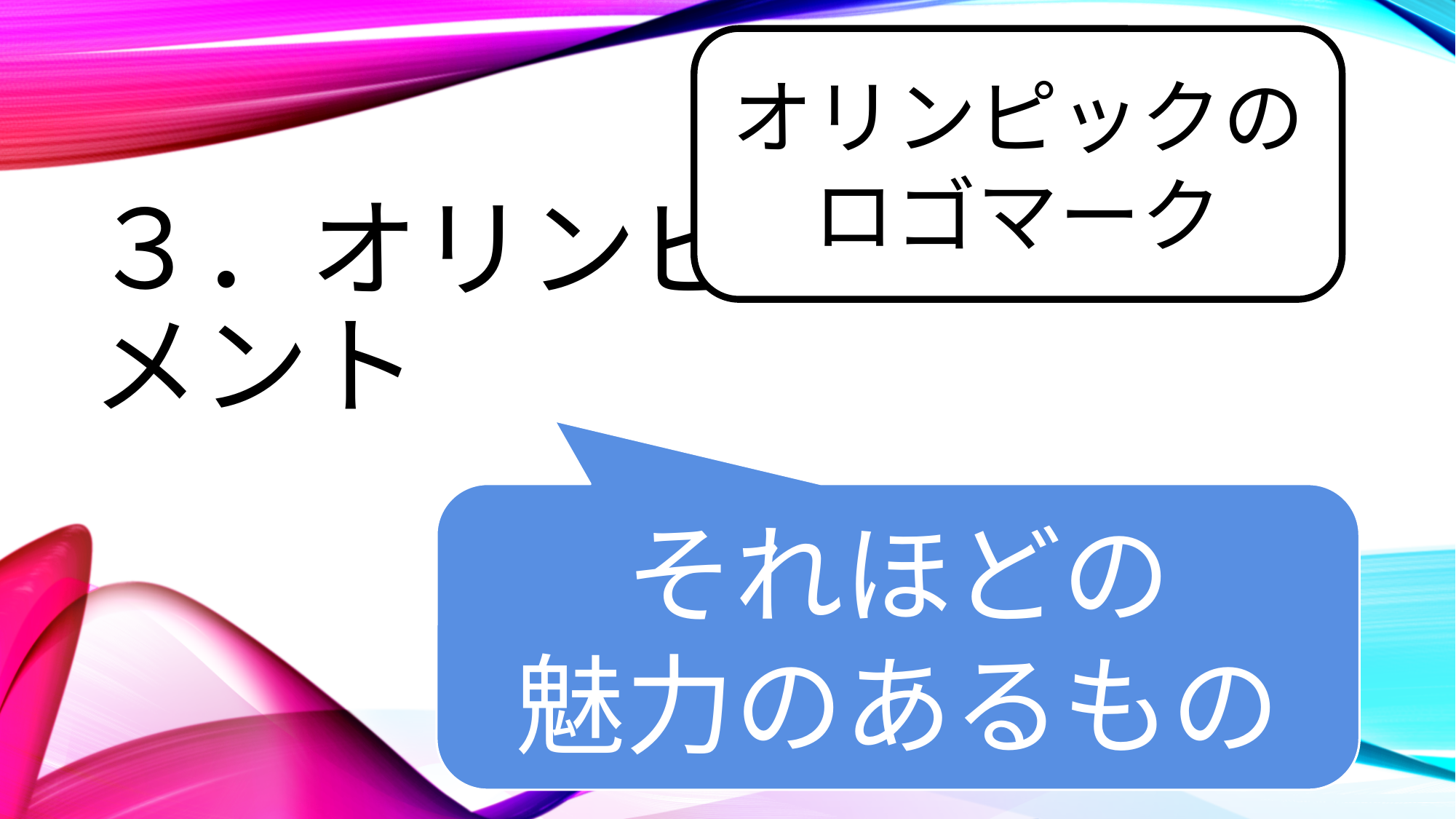

オリンピックの
ロゴマーク
# ３．オリンピックムーブメント
それほどの
魅力のあるもの